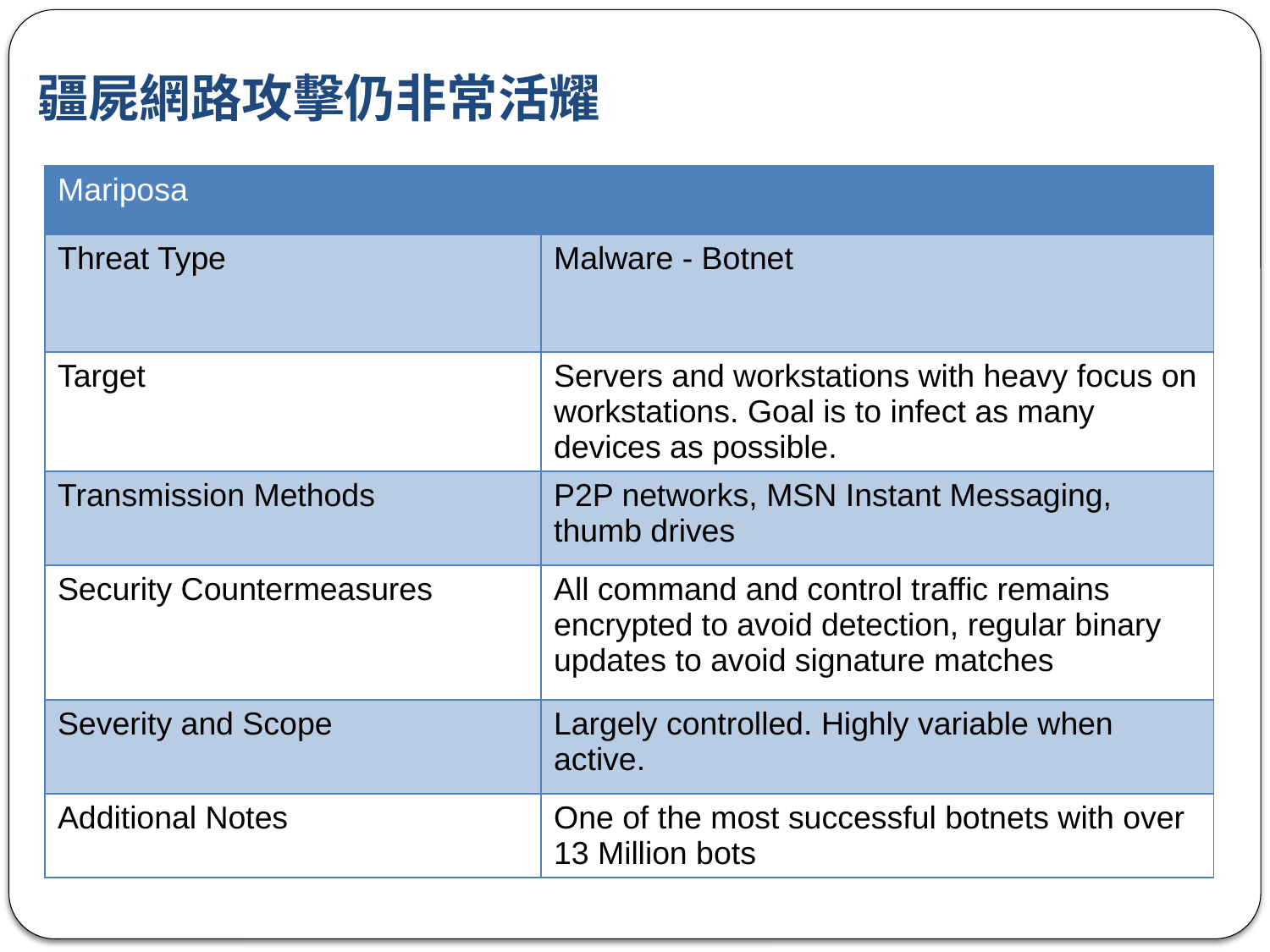

# 疆屍網路攻擊仍非常活耀
| Mariposa |  |
| --- | --- |
| Threat Type | Malware - Botnet |
| Target | Servers and workstations with heavy focus on workstations. Goal is to infect as many devices as possible. |
| Transmission Methods | P2P networks, MSN Instant Messaging, thumb drives |
| Security Countermeasures | All command and control traffic remains encrypted to avoid detection, regular binary updates to avoid signature matches |
| Severity and Scope | Largely controlled. Highly variable when active. |
| Additional Notes | One of the most successful botnets with over 13 Million bots |